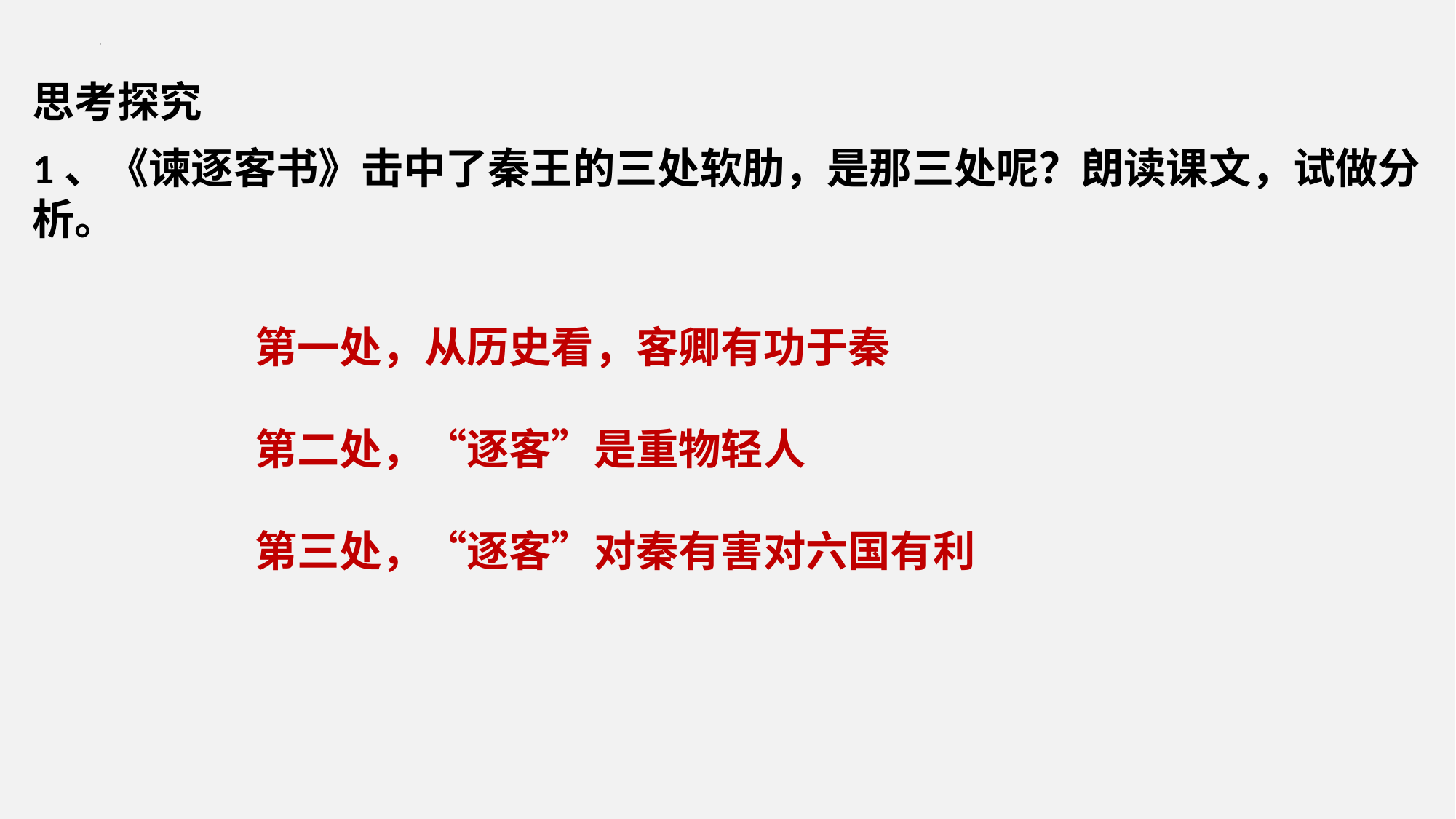

思考探究
1、《谏逐客书》击中了秦王的三处软肋，是那三处呢？朗读课文，试做分析。

第一处，从历史看，客卿有功于秦

第二处，“逐客”是重物轻人

第三处，“逐客”对秦有害对六国有利